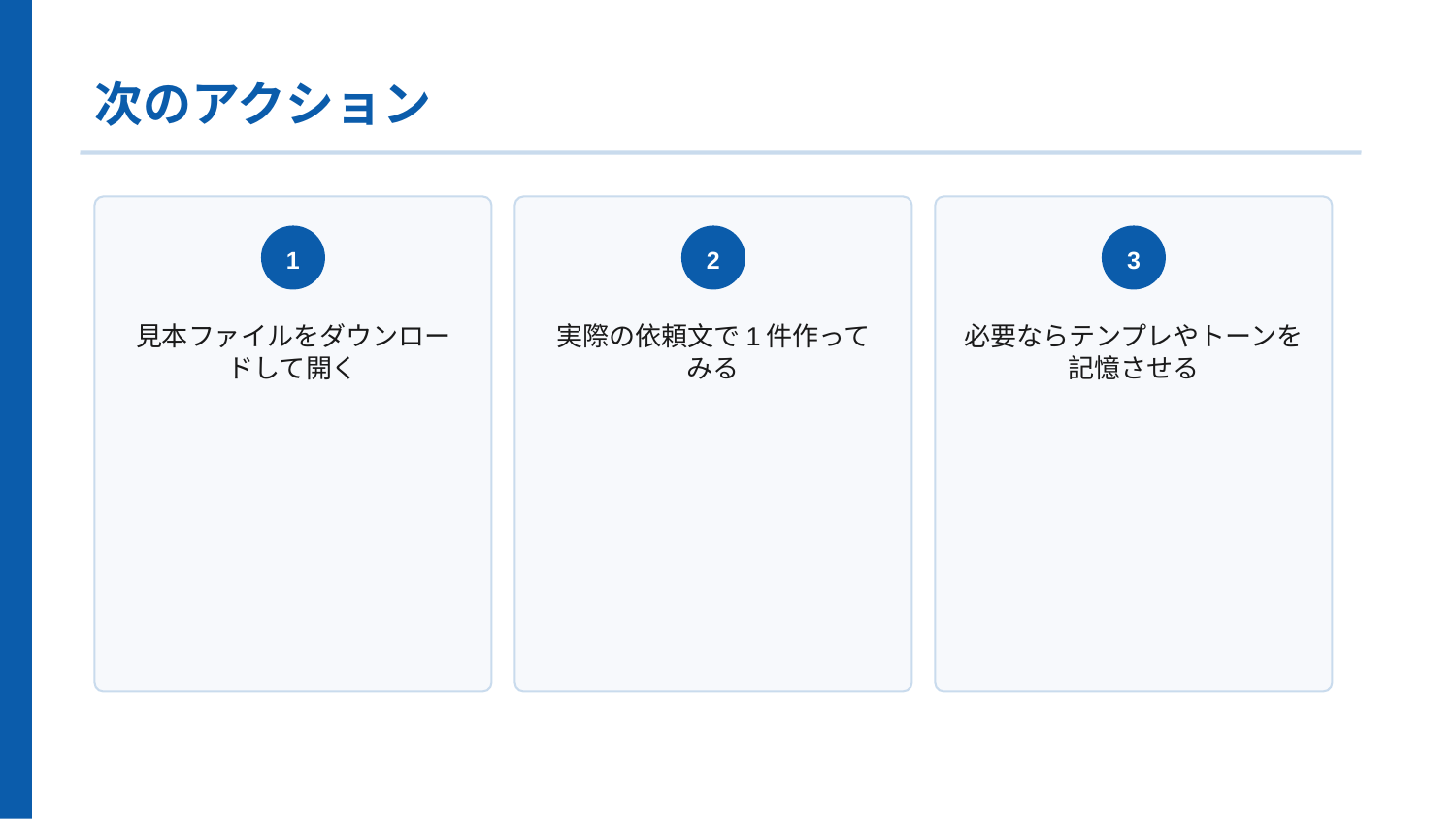

次のアクション

1
2
3
見本ファイルをダウンロードして開く
実際の依頼文で1件作ってみる
必要ならテンプレやトーンを記憶させる